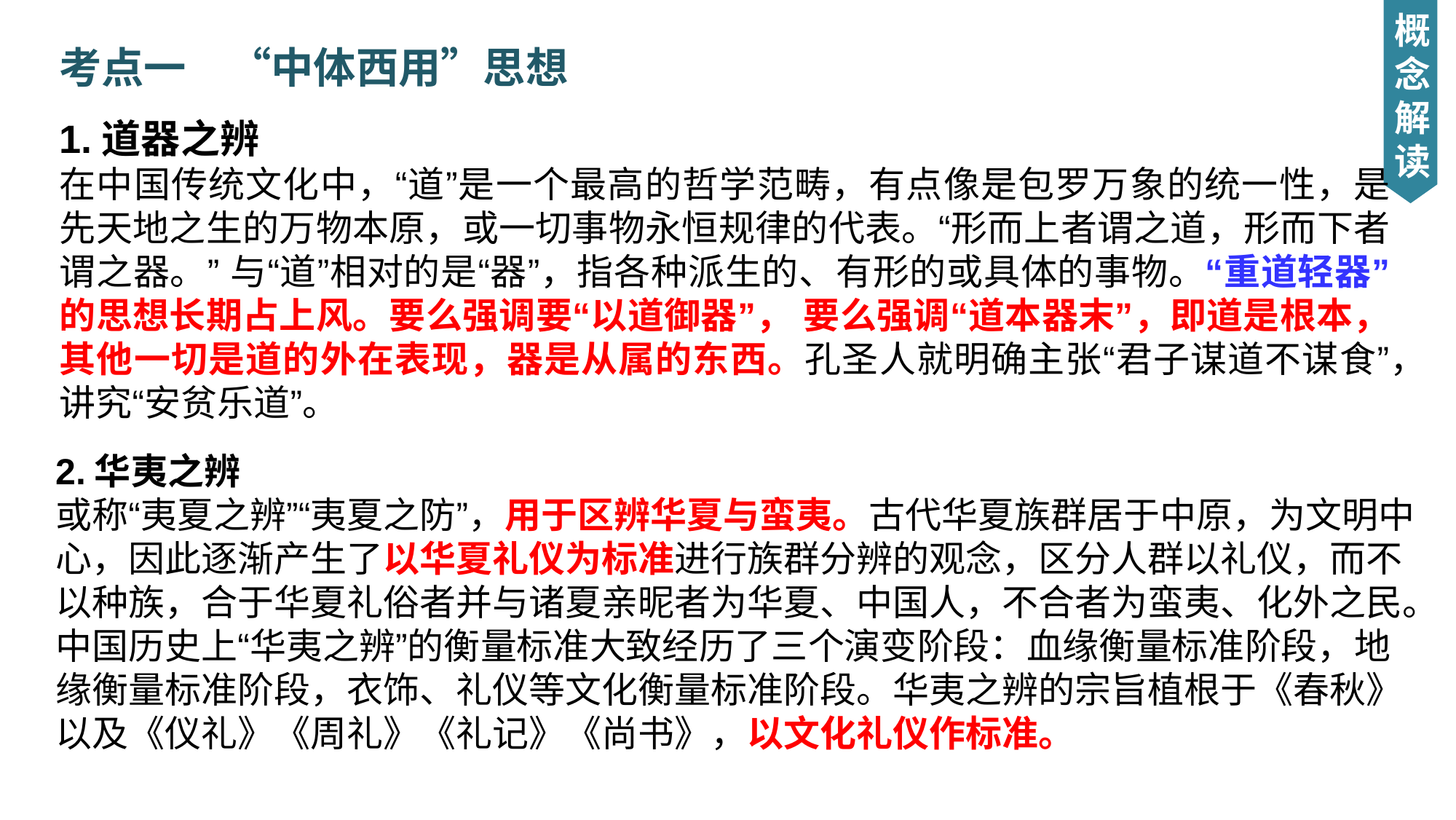

考点一　“中体西用”思想
概念解读
1.道器之辨
在中国传统文化中，“道”是一个最高的哲学范畴，有点像是包罗万象的统一性，是先天地之生的万物本原，或一切事物永恒规律的代表。“形而上者谓之道，形而下者谓之器。” 与“道”相对的是“器”，指各种派生的、有形的或具体的事物。“重道轻器”的思想长期占上风。要么强调要“以道御器”， 要么强调“道本器末”，即道是根本，其他一切是道的外在表现，器是从属的东西。孔圣人就明确主张“君子谋道不谋食”，讲究“安贫乐道”。
2.华夷之辨
或称“夷夏之辨”“夷夏之防”，用于区辨华夏与蛮夷。古代华夏族群居于中原，为文明中心，因此逐渐产生了以华夏礼仪为标准进行族群分辨的观念，区分人群以礼仪，而不以种族，合于华夏礼俗者并与诸夏亲昵者为华夏、中国人，不合者为蛮夷、化外之民。中国历史上“华夷之辨”的衡量标准大致经历了三个演变阶段：血缘衡量标准阶段，地缘衡量标准阶段，衣饰、礼仪等文化衡量标准阶段。华夷之辨的宗旨植根于《春秋》以及《仪礼》《周礼》《礼记》《尚书》，以文化礼仪作标准。